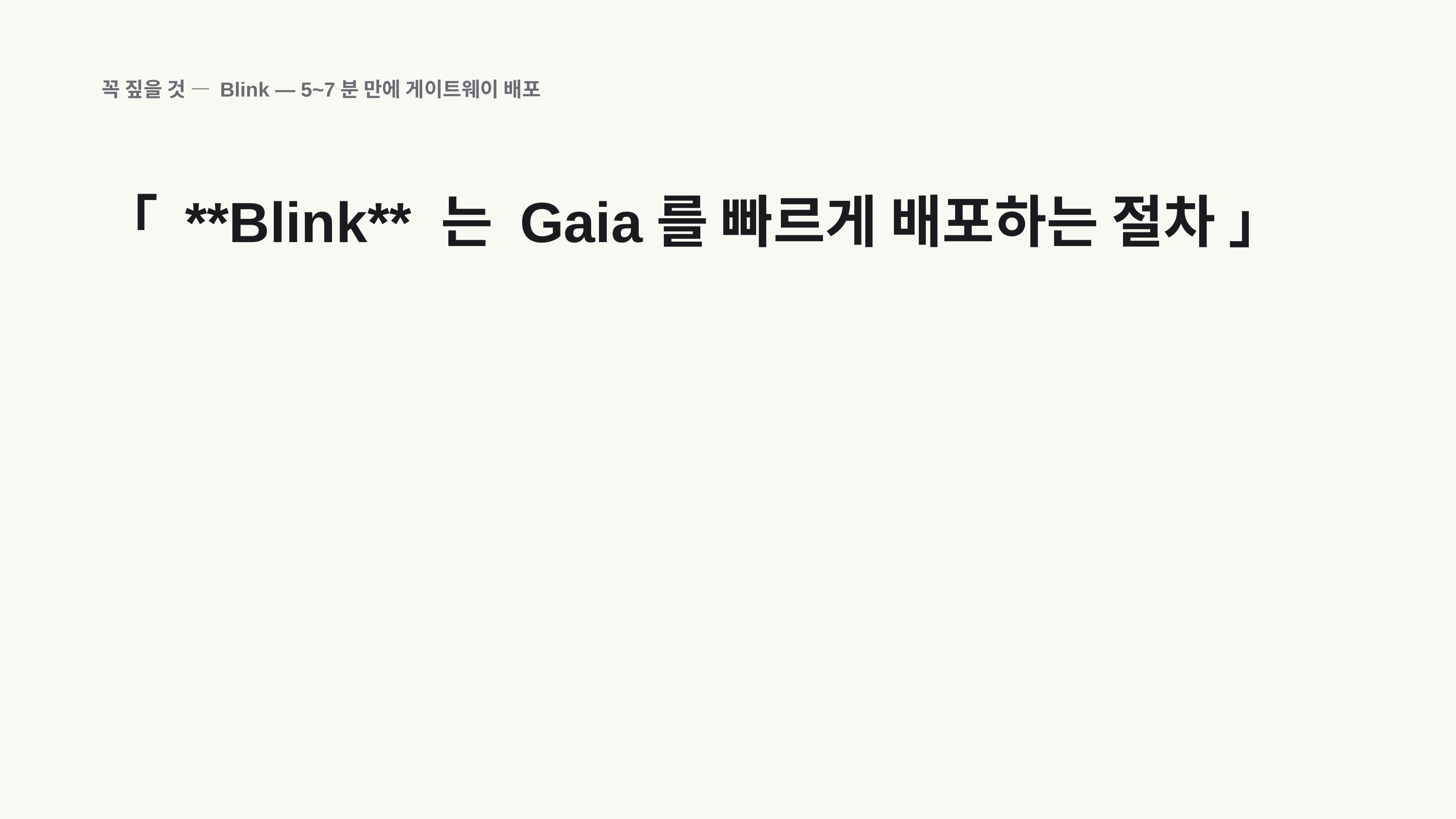

꼭 짚을 것 — Blink — 5~7분 만에 게이트웨이 배포
「 **Blink** 는 Gaia를 빠르게 배포하는 절차 」